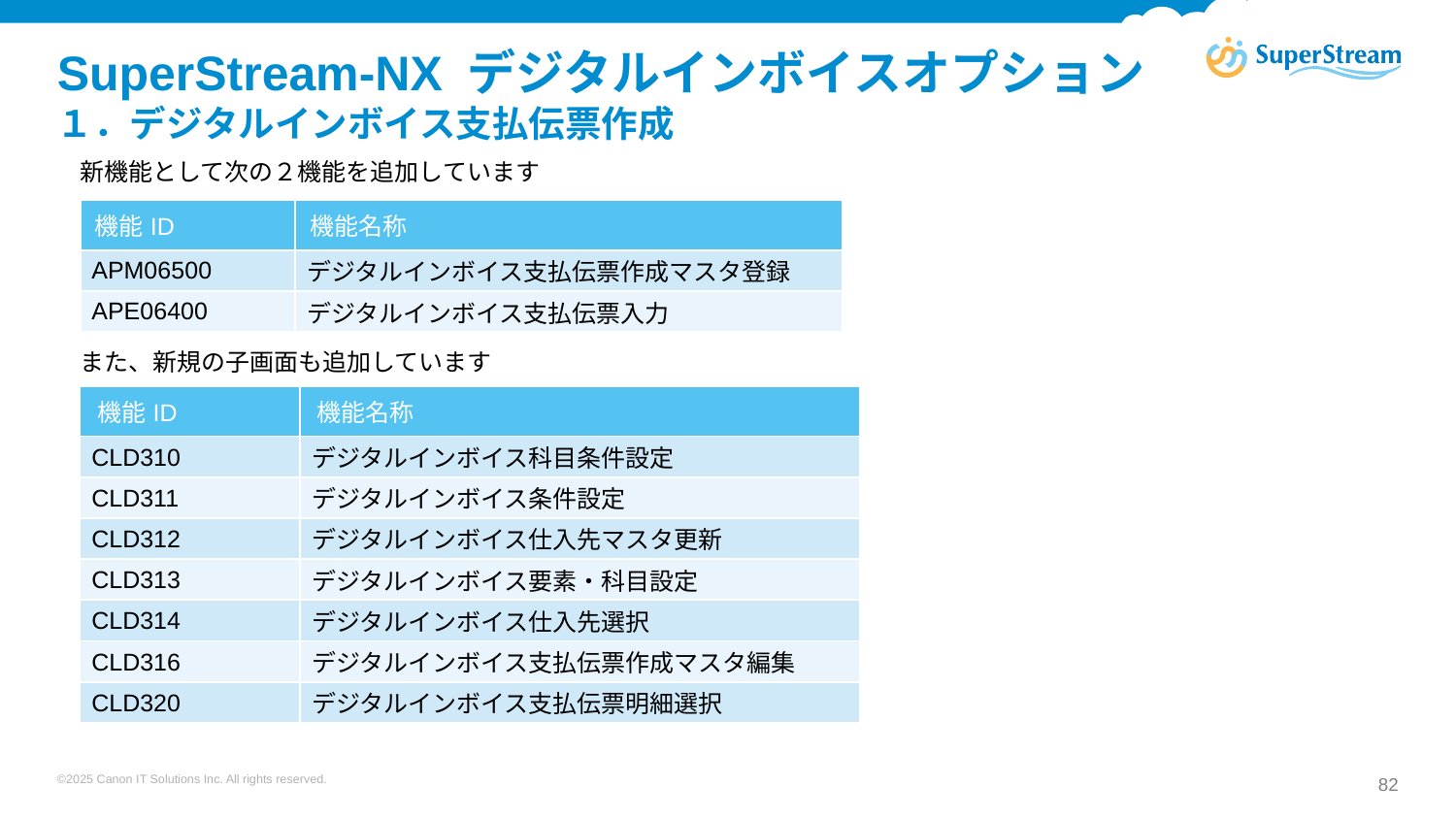

# SuperStream-NX デジタルインボイスオプション 　 １．デジタルインボイス支払伝票作成
新機能として次の２機能を追加しています

| 機能ID | 機能名称 |
| --- | --- |
| APM06500 | デジタルインボイス支払伝票作成マスタ登録 |
| APE06400 | デジタルインボイス支払伝票入力 |
また、新規の子画面も追加しています
| 機能ID | 機能名称 |
| --- | --- |
| CLD310 | デジタルインボイス科目条件設定 |
| CLD311 | デジタルインボイス条件設定 |
| CLD312 | デジタルインボイス仕入先マスタ更新 |
| CLD313 | デジタルインボイス要素・科目設定 |
| CLD314 | デジタルインボイス仕入先選択 |
| CLD316 | デジタルインボイス支払伝票作成マスタ編集 |
| CLD320 | デジタルインボイス支払伝票明細選択 |
©2025 Canon IT Solutions Inc. All rights reserved.
82